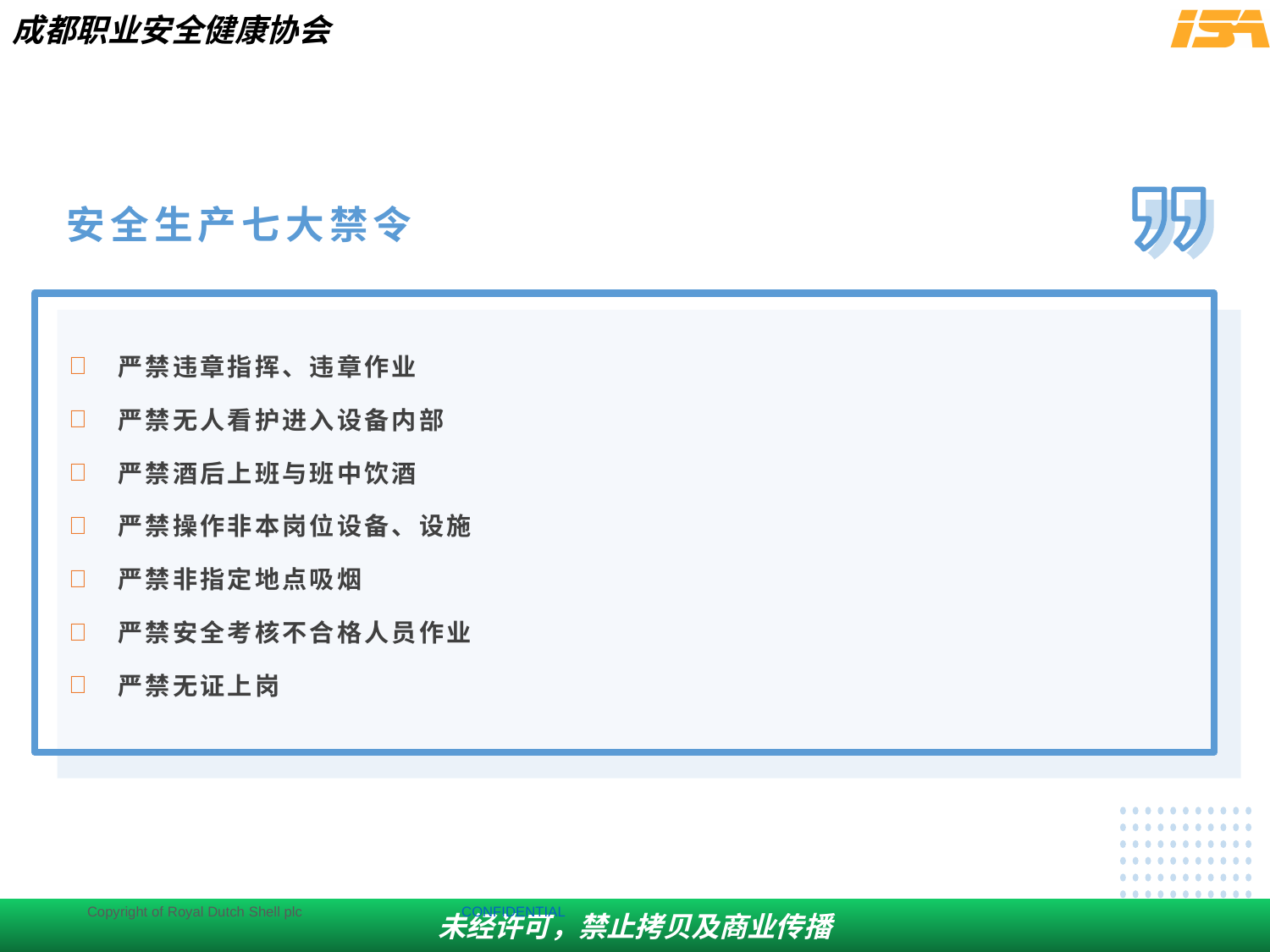

安全生产七大禁令

严禁违章指挥、违章作业
严禁无人看护进入设备内部
严禁酒后上班与班中饮酒
严禁操作非本岗位设备、设施
严禁非指定地点吸烟
严禁安全考核不合格人员作业
严禁无证上岗